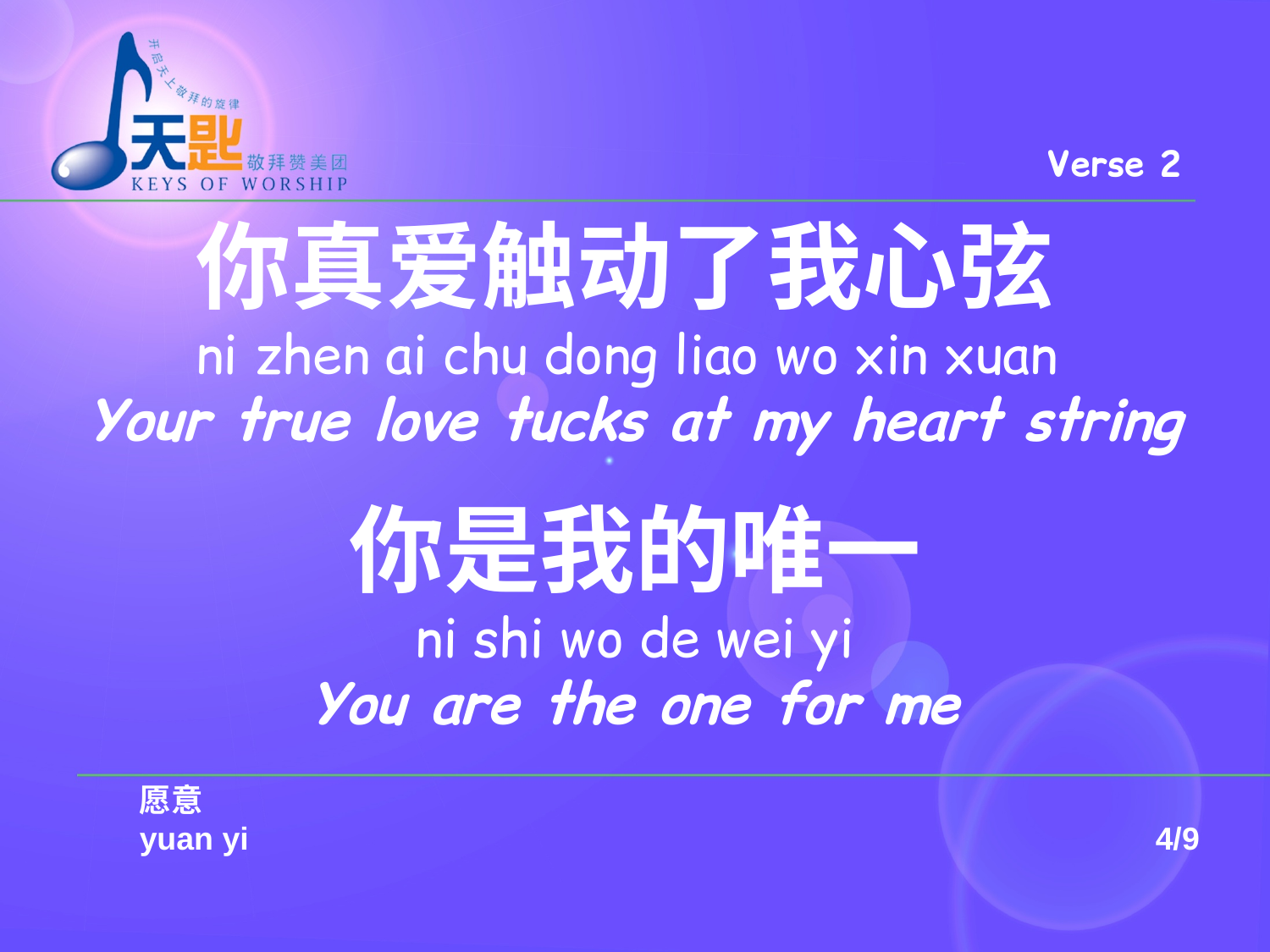

Verse 2

你真爱触动了我心弦
ni zhen ai chu dong liao wo xin xuan
Your true love tucks at my heart string

你是我的唯一
ni shi wo de wei yi
You are the one for me

	愿意
	yuan yi							 	4/9